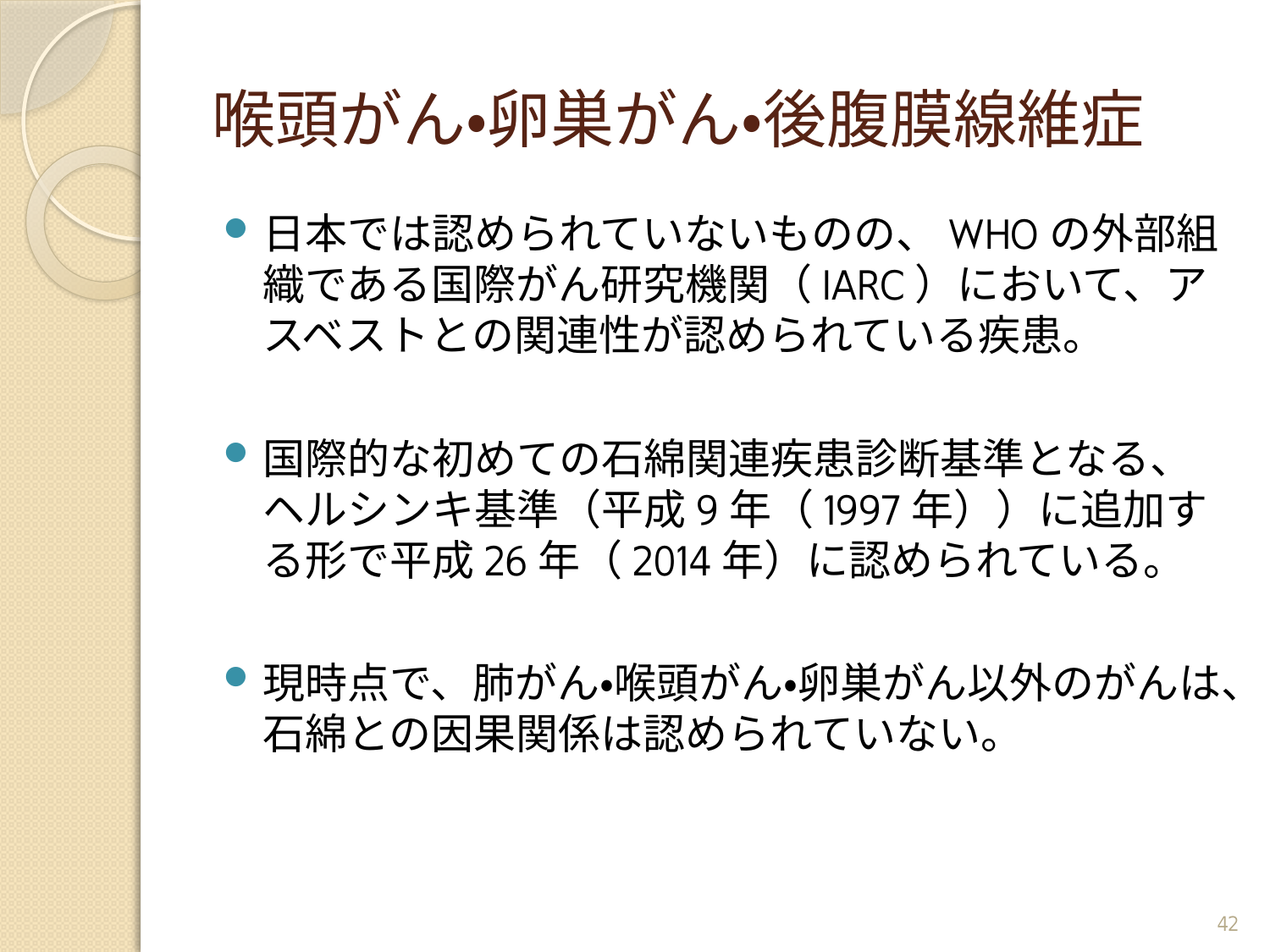

# 喉頭がん・卵巣がん・後腹膜線維症
日本では認められていないものの、WHOの外部組織である国際がん研究機関（IARC）において、アスベストとの関連性が認められている疾患。

国際的な初めての石綿関連疾患診断基準となる、ヘルシンキ基準（平成9年（1997年））に追加する形で平成26年（2014年）に認められている。

現時点で、肺がん・喉頭がん・卵巣がん以外のがんは、石綿との因果関係は認められていない。

42